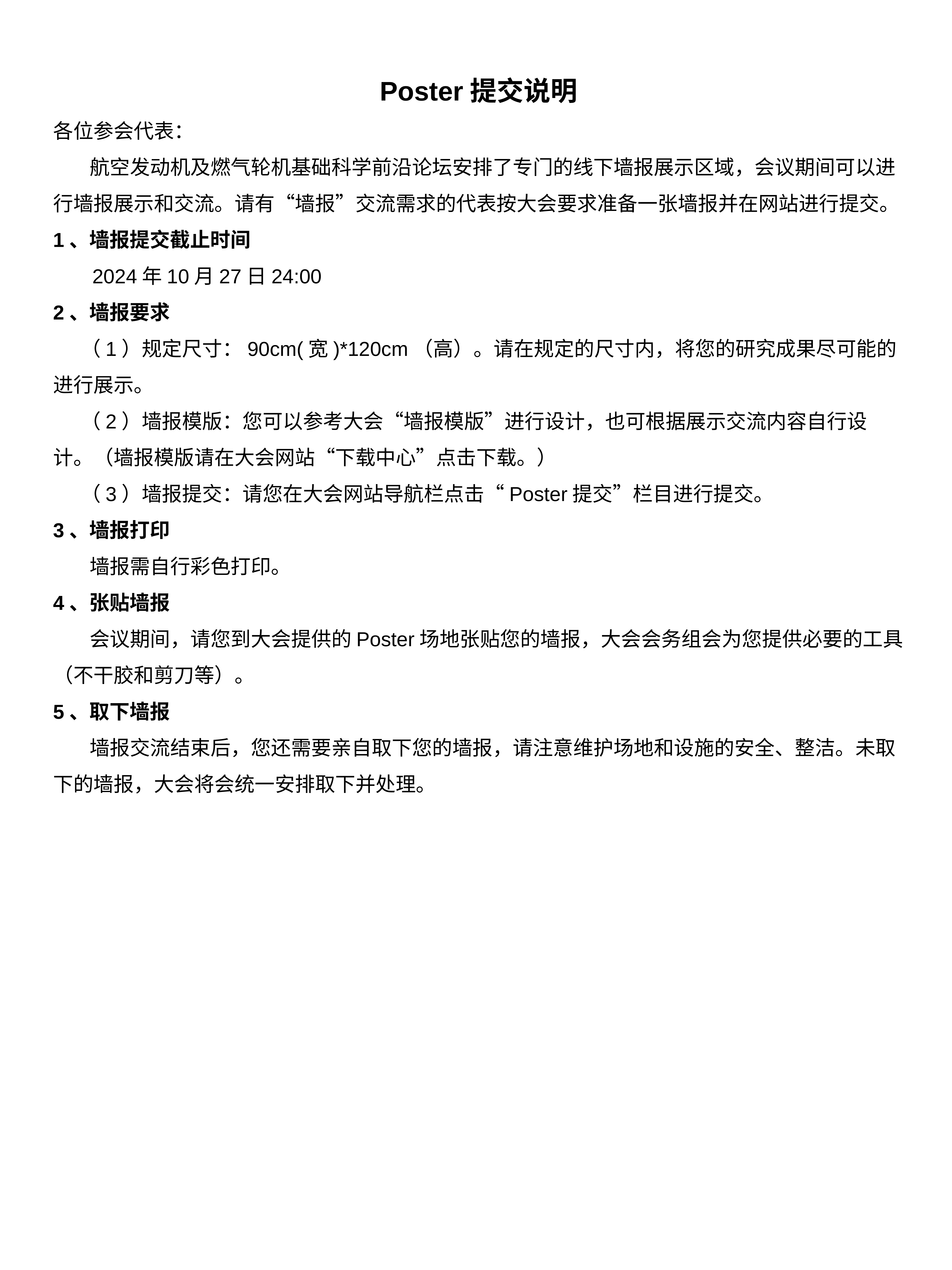

Poster提交说明
各位参会代表：
       航空发动机及燃气轮机基础科学前沿论坛安排了专门的线下墙报展示区域，会议期间可以进行墙报展示和交流。请有“墙报”交流需求的代表按大会要求准备一张墙报并在网站进行提交。
1、墙报提交截止时间
       2024年10月27日24:00
2、墙报要求
     （1）规定尺寸：90cm(宽)*120cm（高）。请在规定的尺寸内，将您的研究成果尽可能的进行展示。
     （2）墙报模版：您可以参考大会“墙报模版”进行设计，也可根据展示交流内容自行设计。（墙报模版请在大会网站“下载中心”点击下载。）
     （3）墙报提交：请您在大会网站导航栏点击“Poster提交”栏目进行提交。
3、墙报打印
       墙报需自行彩色打印。
4、张贴墙报
       会议期间，请您到大会提供的Poster场地张贴您的墙报，大会会务组会为您提供必要的工具（不干胶和剪刀等）。
5、取下墙报
       墙报交流结束后，您还需要亲自取下您的墙报，请注意维护场地和设施的安全、整洁。未取下的墙报，大会将会统一安排取下并处理。